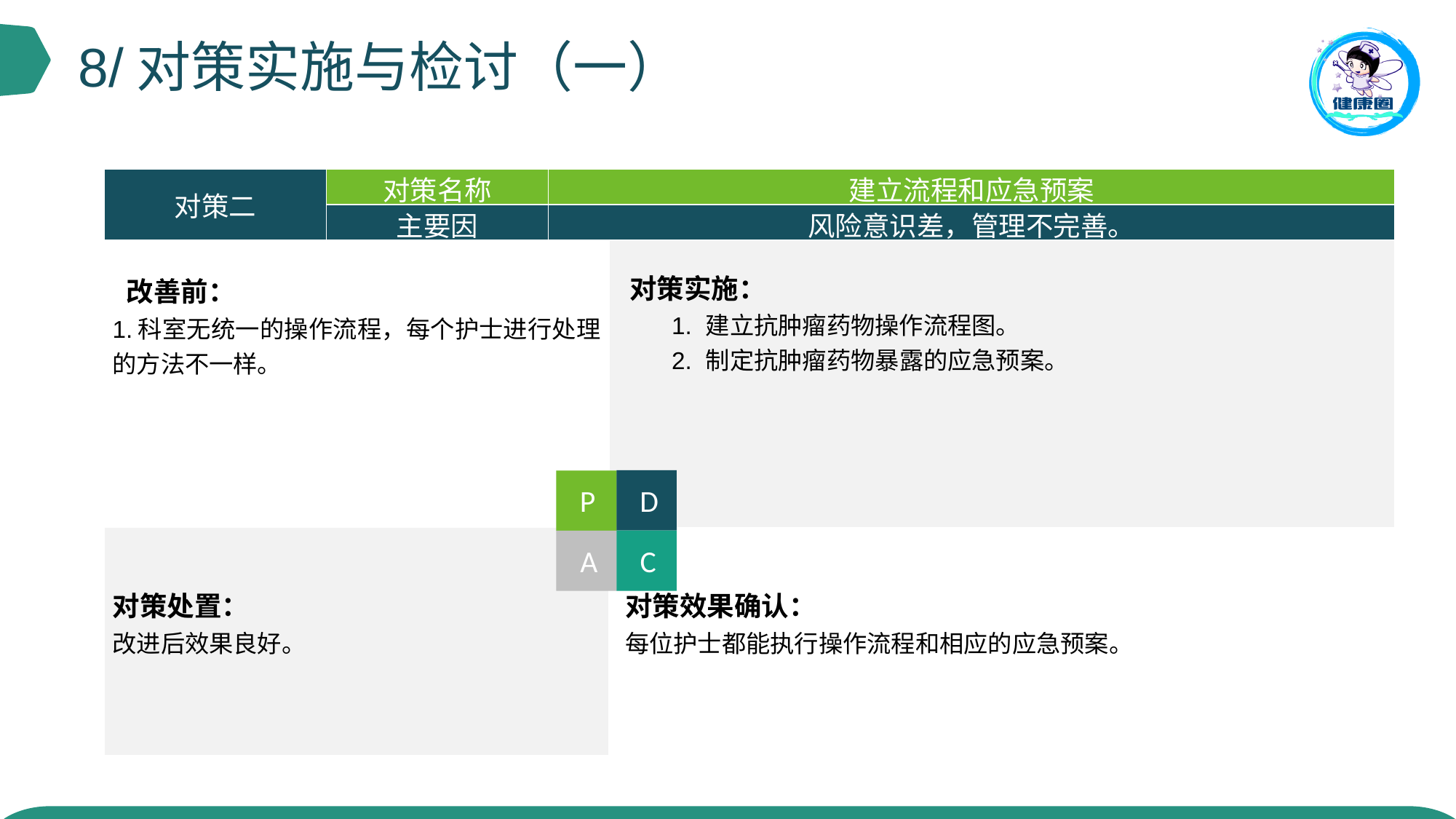

8/对策实施与检讨（一）
| 对策二 | 对策名称 | 建立流程和应急预案 |  |
| --- | --- | --- | --- |
|  | 主要因 | 风险意识差，管理不完善。 |  |
| 改善前： 1.科室无统一的操作流程，每个护士进行处理的方法不一样。 |  |  | 对策实施： 建立抗肿瘤药物操作流程图。 制定抗肿瘤药物暴露的应急预案。 |
| 对策处置： 改进后效果良好。 |  |  | 对策效果确认： 每位护士都能执行操作流程和相应的应急预案。 |

D

P

C

A